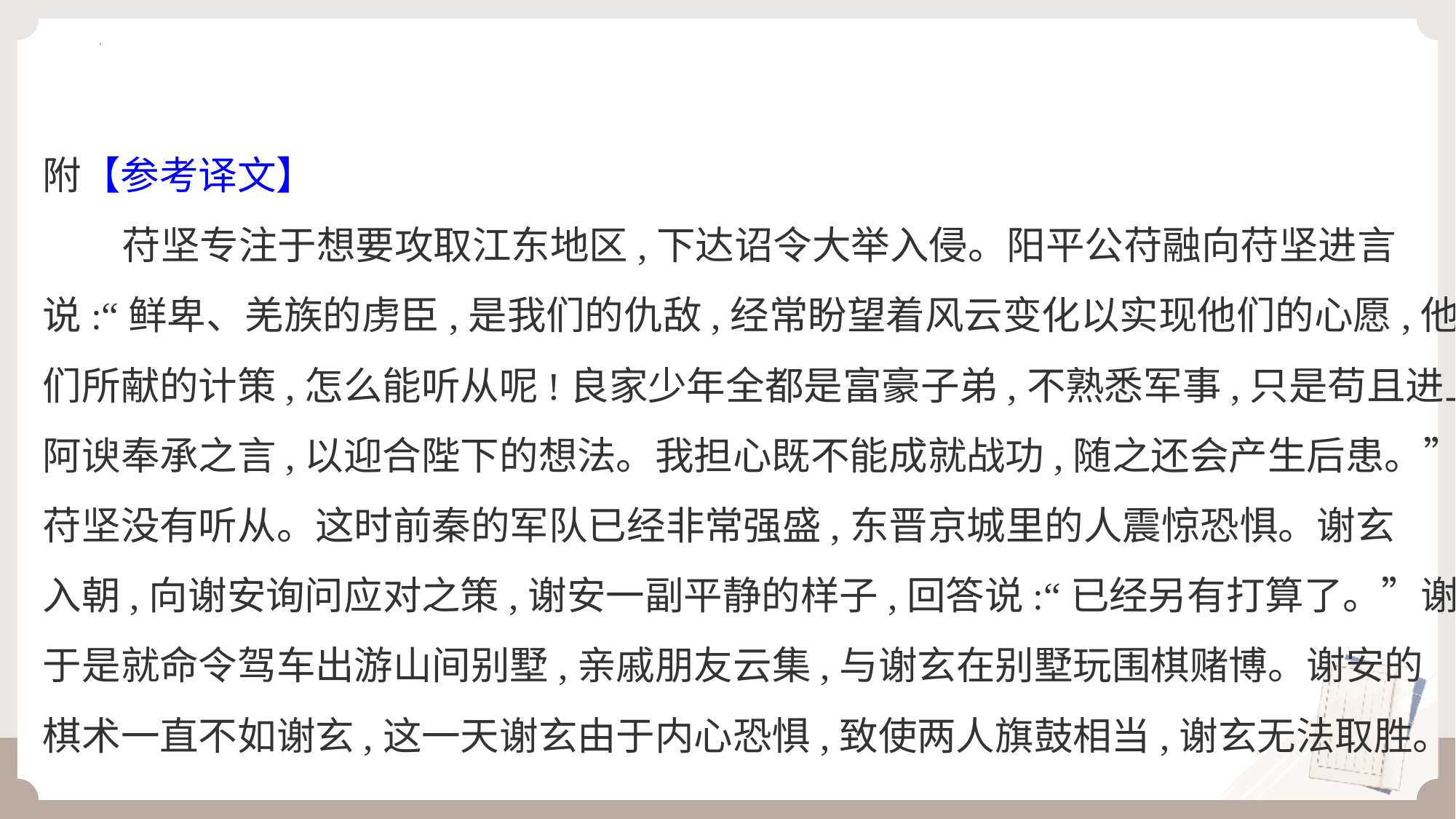

附【参考译文】
        苻坚专注于想要攻取江东地区,下达诏令大举入侵。阳平公苻融向苻坚进言
说:“鲜卑、羌族的虏臣,是我们的仇敌,经常盼望着风云变化以实现他们的心愿,他
们所献的计策,怎么能听从呢!良家少年全都是富豪子弟,不熟悉军事,只是苟且进上
阿谀奉承之言,以迎合陛下的想法。我担心既不能成就战功,随之还会产生后患。”
苻坚没有听从。这时前秦的军队已经非常强盛,东晋京城里的人震惊恐惧。谢玄
入朝,向谢安询问应对之策,谢安一副平静的样子,回答说:“已经另有打算了。”谢安
于是就命令驾车出游山间别墅,亲戚朋友云集,与谢玄在别墅玩围棋赌博。谢安的
棋术一直不如谢玄,这一天谢玄由于内心恐惧,致使两人旗鼓相当,谢玄无法取胜。